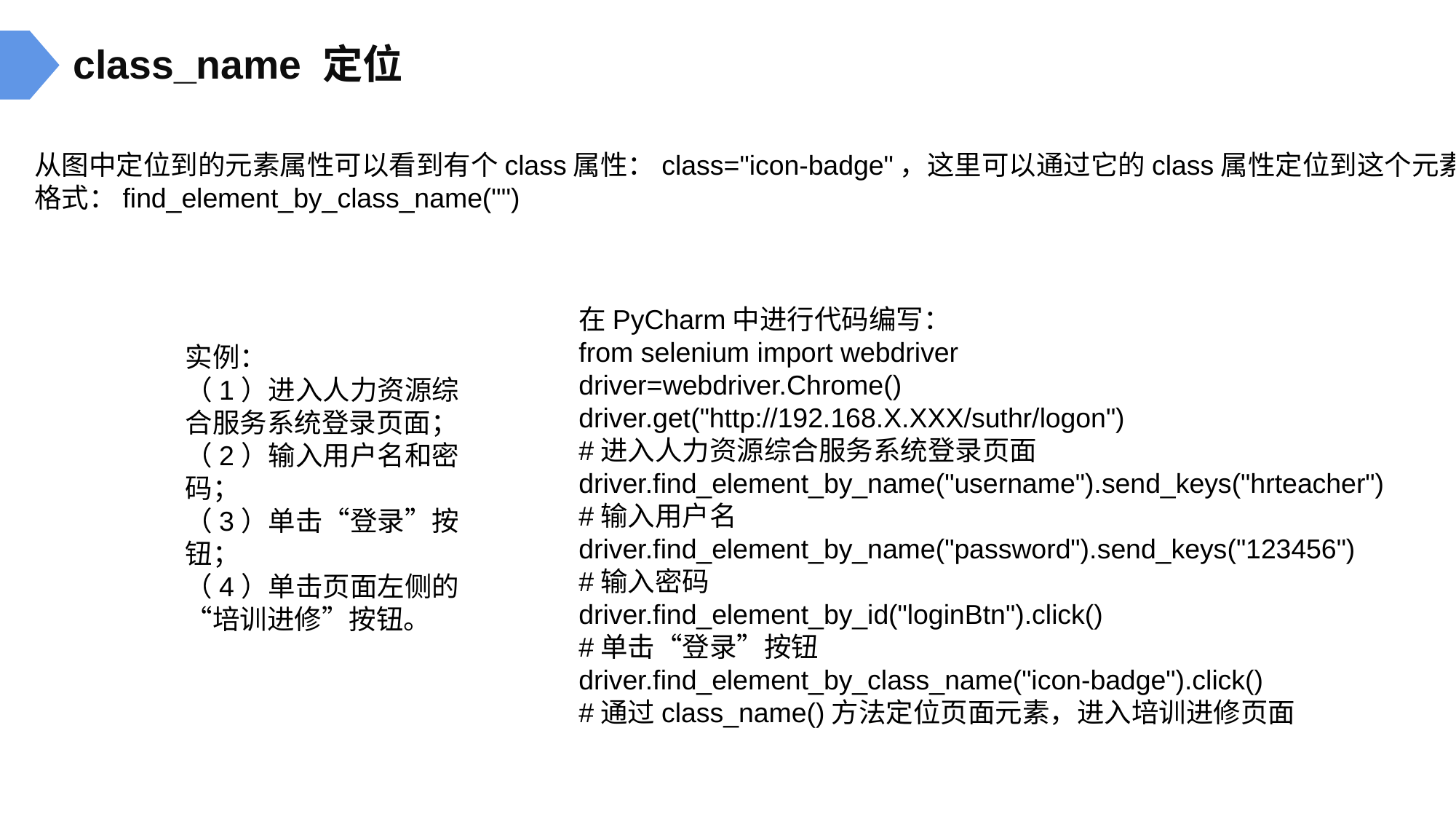

class_name 定位
从图中定位到的元素属性可以看到有个class属性：class="icon-badge"，这里可以通过它的class属性定位到这个元素。
格式：find_element_by_class_name("")
在PyCharm中进行代码编写：
from selenium import webdriver
driver=webdriver.Chrome()
driver.get("http://192.168.X.XXX/suthr/logon")
#进入人力资源综合服务系统登录页面
driver.find_element_by_name("username").send_keys("hrteacher")
#输入用户名
driver.find_element_by_name("password").send_keys("123456")
#输入密码
driver.find_element_by_id("loginBtn").click()
#单击“登录”按钮
driver.find_element_by_class_name("icon-badge").click()
#通过class_name()方法定位页面元素，进入培训进修页面
实例：
（1）进入人力资源综合服务系统登录页面；
（2）输入用户名和密码；
（3）单击“登录”按钮；
（4）单击页面左侧的“培训进修”按钮。